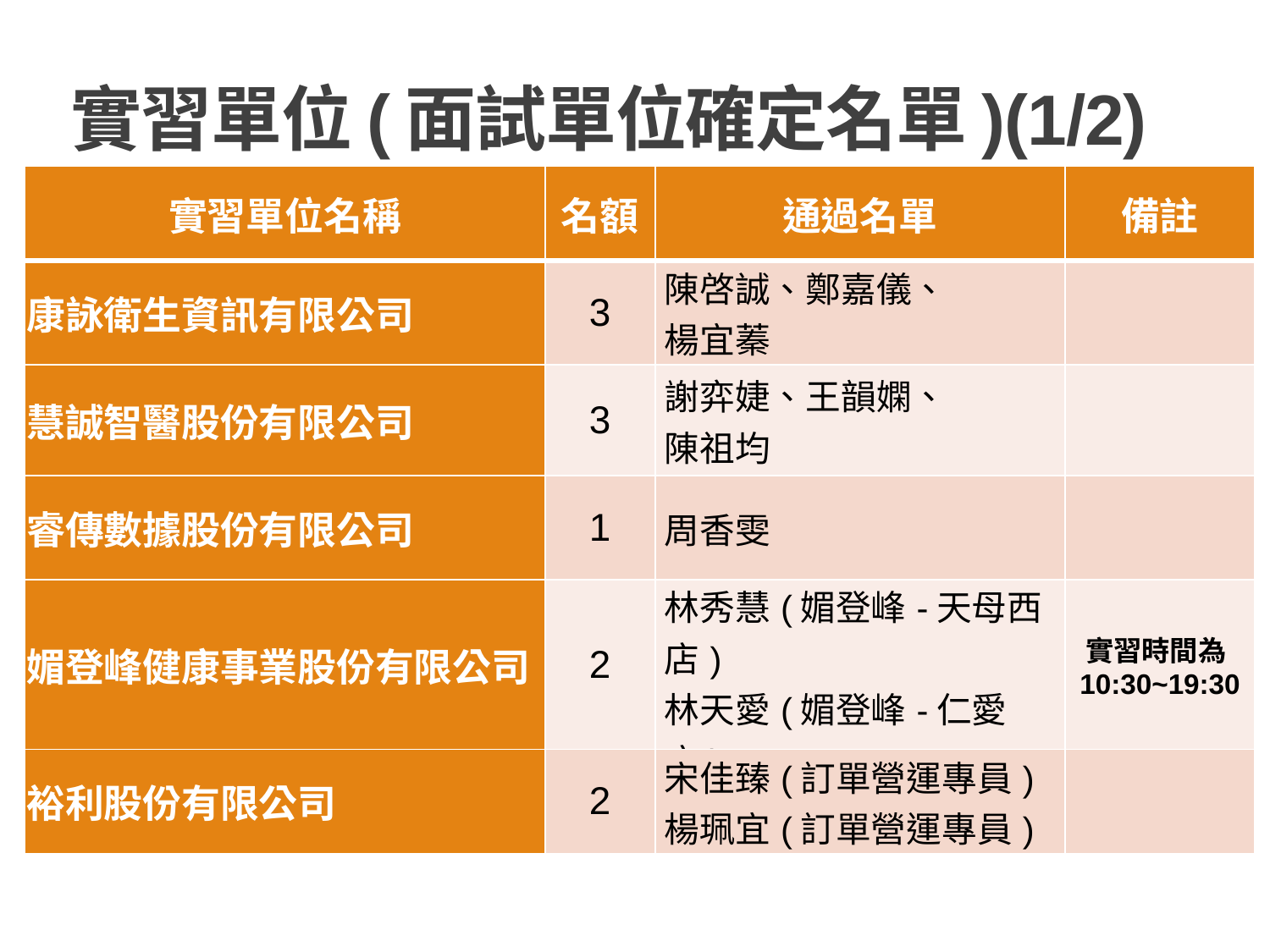

# 實習單位(面試單位確定名單)(1/2)
| 實習單位名稱 | 名額 | 通過名單 | 備註 |
| --- | --- | --- | --- |
| 康詠衛生資訊有限公司 | 3 | 陳啓誠、鄭嘉儀、 楊宜蓁 |  |
| 慧誠智醫股份有限公司 | 3 | 謝弈婕、王韻嫻、 陳祖均 |  |
| 睿傳數據股份有限公司 | 1 | 周香雯 |  |
| 媚登峰健康事業股份有限公司 | 2 | 林秀慧(媚登峰-天母西店) 林天愛(媚登峰-仁愛店) | 實習時間為10:30~19:30 |
| 裕利股份有限公司 | 2 | 宋佳臻(訂單營運專員) 楊珮宜(訂單營運專員) |  |

8